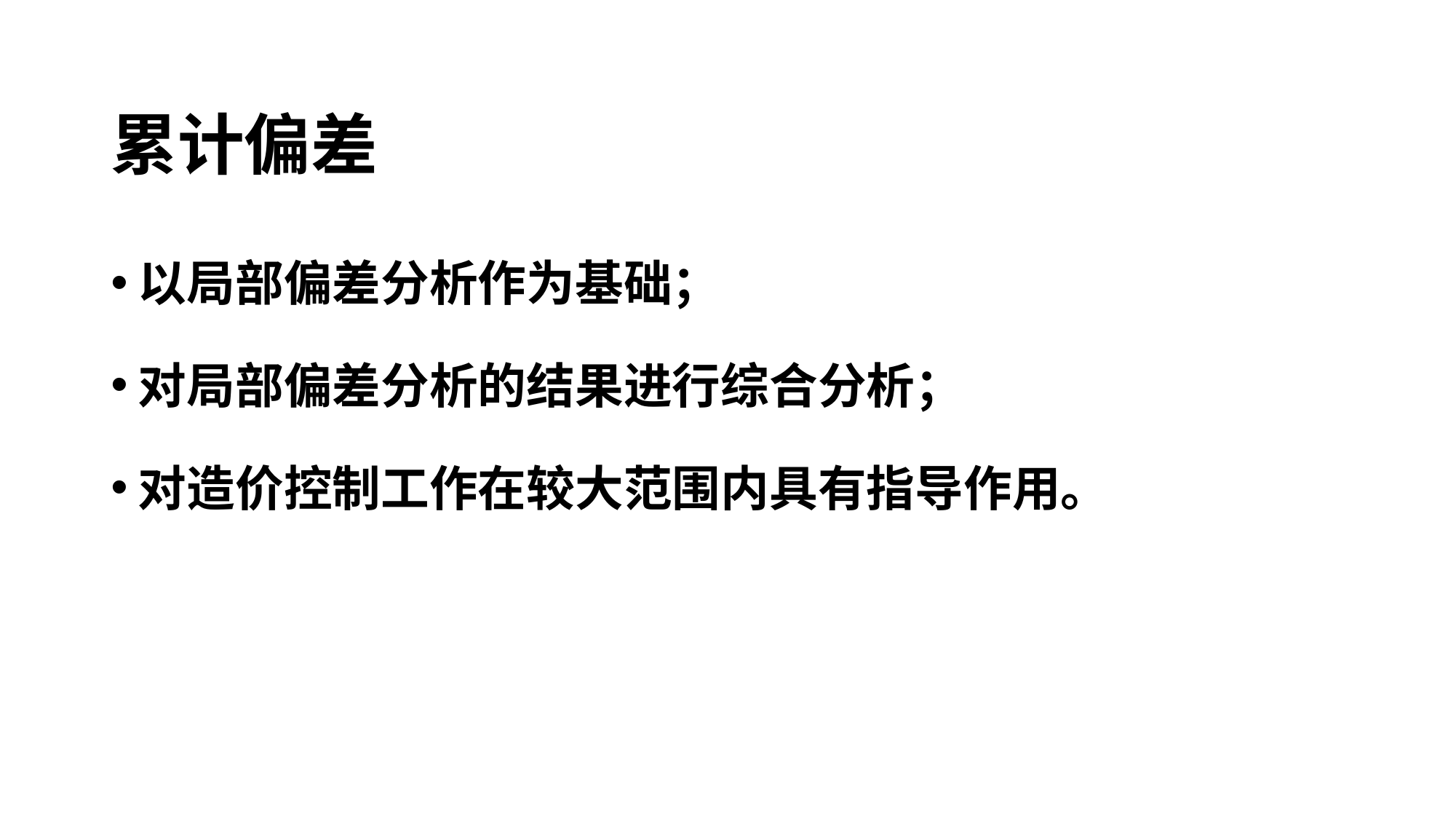

# 累计偏差
以局部偏差分析作为基础；
对局部偏差分析的结果进行综合分析；
对造价控制工作在较大范围内具有指导作用。